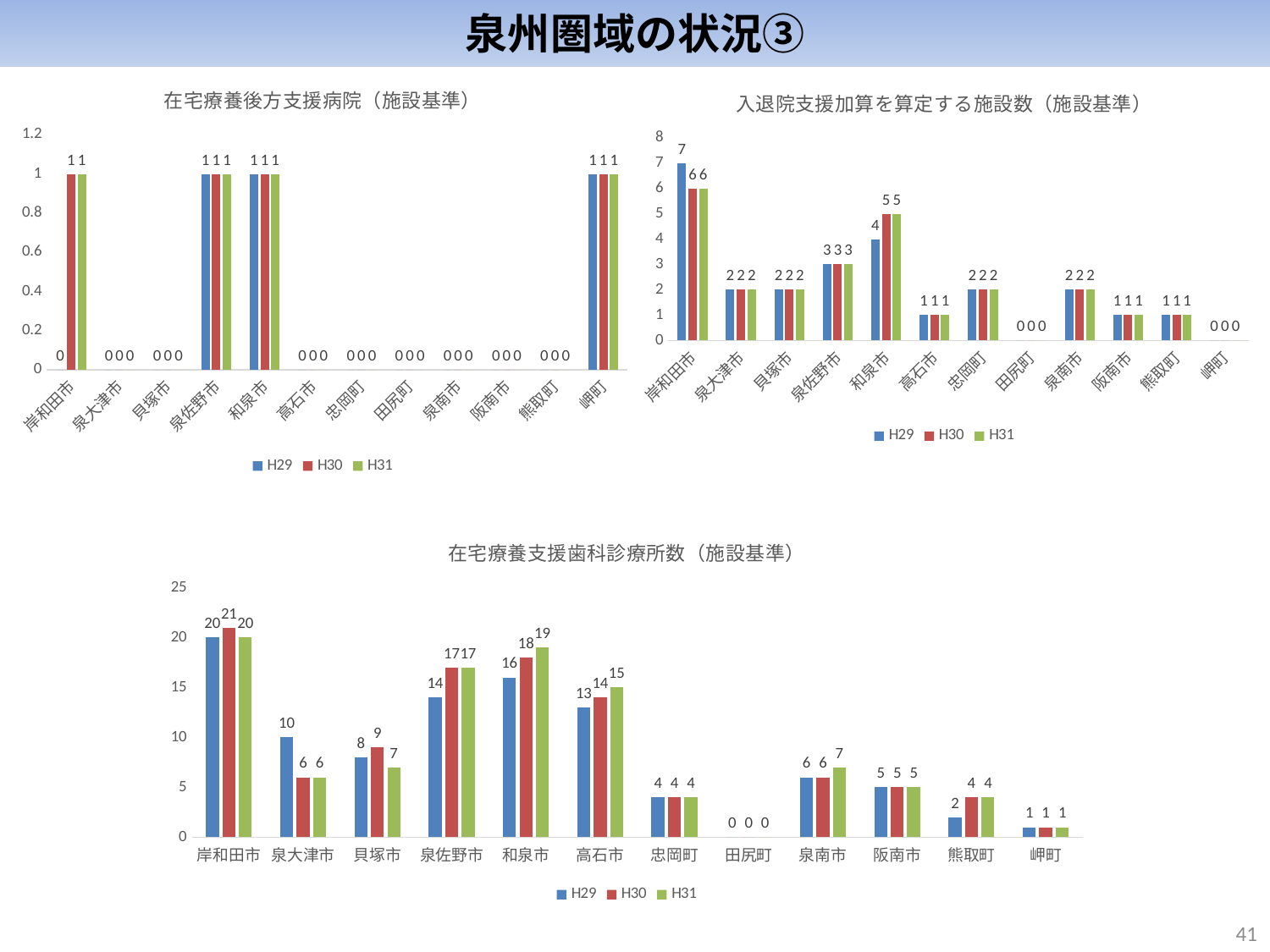

泉州圏域の状況③

### Chart: 在宅療養後方支援病院（施設基準）

| Category | H29 | H30 | H31 |
|---|---|---|---|
| 岸和田市 | 0.0 | 1.0 | 1.0 |
| 泉大津市 | 0.0 | 0.0 | 0.0 |
| 貝塚市 | 0.0 | 0.0 | 0.0 |
| 泉佐野市 | 1.0 | 1.0 | 1.0 |
| 和泉市 | 1.0 | 1.0 | 1.0 |
| 高石市 | 0.0 | 0.0 | 0.0 |
| 忠岡町 | 0.0 | 0.0 | 0.0 |
| 田尻町 | 0.0 | 0.0 | 0.0 |
| 泉南市 | 0.0 | 0.0 | 0.0 |
| 阪南市 | 0.0 | 0.0 | 0.0 |
| 熊取町 | 0.0 | 0.0 | 0.0 |
| 岬町 | 1.0 | 1.0 | 1.0 |

### Chart: 入退院支援加算を算定する施設数（施設基準）

| Category | H29 | H30 | H31 |
|---|---|---|---|
| 岸和田市 | 7.0 | 6.0 | 6.0 |
| 泉大津市 | 2.0 | 2.0 | 2.0 |
| 貝塚市 | 2.0 | 2.0 | 2.0 |
| 泉佐野市 | 3.0 | 3.0 | 3.0 |
| 和泉市 | 4.0 | 5.0 | 5.0 |
| 高石市 | 1.0 | 1.0 | 1.0 |
| 忠岡町 | 2.0 | 2.0 | 2.0 |
| 田尻町 | 0.0 | 0.0 | 0.0 |
| 泉南市 | 2.0 | 2.0 | 2.0 |
| 阪南市 | 1.0 | 1.0 | 1.0 |
| 熊取町 | 1.0 | 1.0 | 1.0 |
| 岬町 | 0.0 | 0.0 | 0.0 |

### Chart: 在宅療養支援歯科診療所数（施設基準）

| Category | H29 | H30 | H31 |
|---|---|---|---|
| 岸和田市 | 20.0 | 21.0 | 20.0 |
| 泉大津市 | 10.0 | 6.0 | 6.0 |
| 貝塚市 | 8.0 | 9.0 | 7.0 |
| 泉佐野市 | 14.0 | 17.0 | 17.0 |
| 和泉市 | 16.0 | 18.0 | 19.0 |
| 高石市 | 13.0 | 14.0 | 15.0 |
| 忠岡町 | 4.0 | 4.0 | 4.0 |
| 田尻町 | 0.0 | 0.0 | 0.0 |
| 泉南市 | 6.0 | 6.0 | 7.0 |
| 阪南市 | 5.0 | 5.0 | 5.0 |
| 熊取町 | 2.0 | 4.0 | 4.0 |
| 岬町 | 1.0 | 1.0 | 1.0 |
41